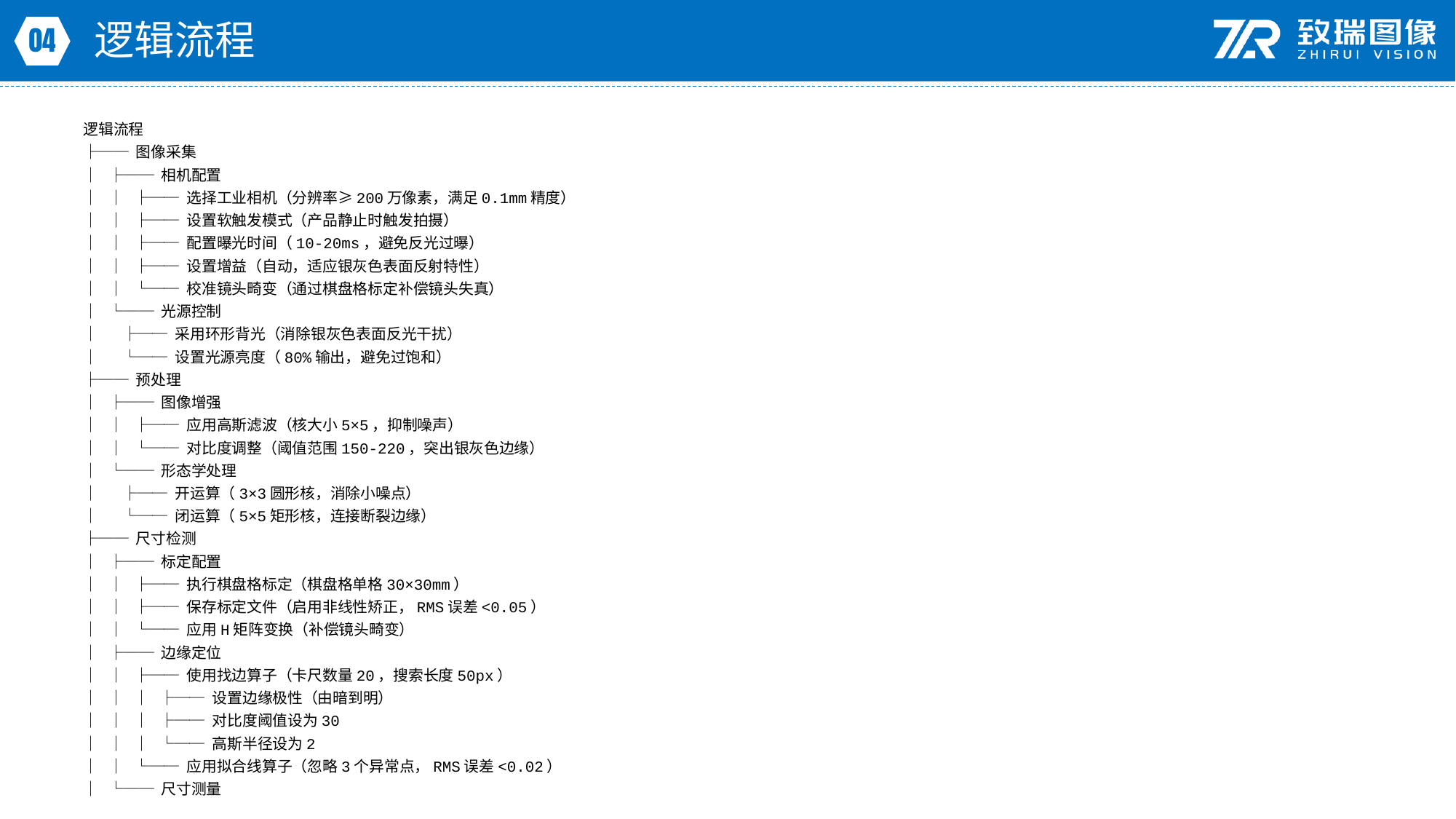

逻辑流程
04

逻辑流程
├── 图像采集
│   ├── 相机配置
│   │   ├── 选择工业相机（分辨率≥200万像素，满足0.1mm精度）
│   │   ├── 设置软触发模式（产品静止时触发拍摄）
│   │   ├── 配置曝光时间（10-20ms，避免反光过曝）
│   │   ├── 设置增益（自动，适应银灰色表面反射特性）
│   │   └── 校准镜头畸变（通过棋盘格标定补偿镜头失真）
│   └── 光源控制
│       ├── 采用环形背光（消除银灰色表面反光干扰）
│       └── 设置光源亮度（80%输出，避免过饱和）
├── 预处理
│   ├── 图像增强
│   │   ├── 应用高斯滤波（核大小5×5，抑制噪声）
│   │   └── 对比度调整（阈值范围150-220，突出银灰色边缘）
│   └── 形态学处理
│       ├── 开运算（3×3圆形核，消除小噪点）
│       └── 闭运算（5×5矩形核，连接断裂边缘）
├── 尺寸检测
│   ├── 标定配置
│   │   ├── 执行棋盘格标定（棋盘格单格30×30mm）
│   │   ├── 保存标定文件（启用非线性矫正，RMS误差<0.05）
│   │   └── 应用H矩阵变换（补偿镜头畸变）
│   ├── 边缘定位
│   │   ├── 使用找边算子（卡尺数量20，搜索长度50px）
│   │   │   ├── 设置边缘极性（由暗到明）
│   │   │   ├── 对比度阈值设为30
│   │   │   └── 高斯半径设为2
│   │   └── 应用拟合线算子（忽略3个异常点，RMS误差<0.02）
│   └── 尺寸测量